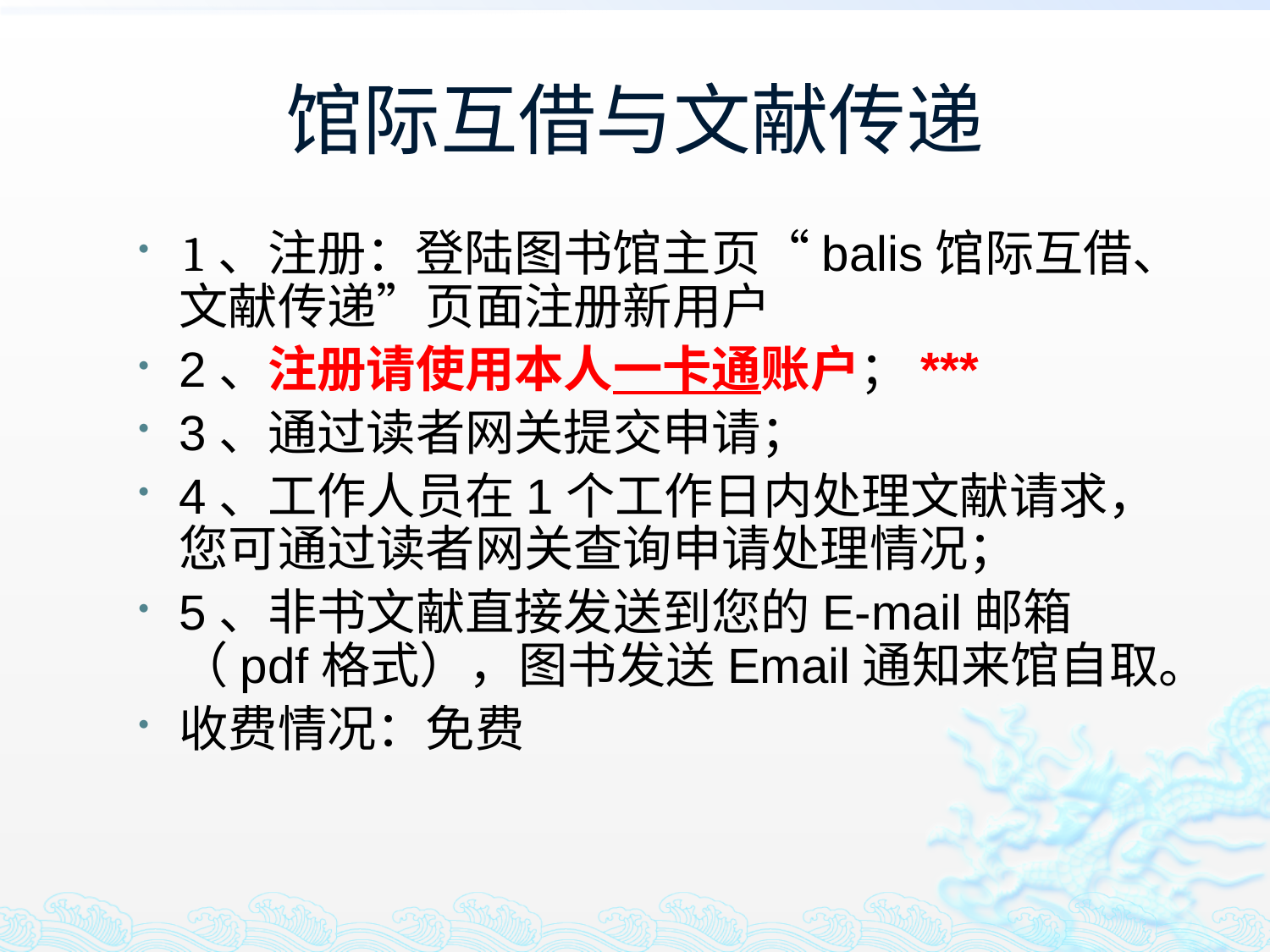

# 馆际互借与文献传递
1、注册：登陆图书馆主页“balis馆际互借、文献传递”页面注册新用户
2、注册请使用本人一卡通账户；***
3、通过读者网关提交申请；
4、工作人员在1个工作日内处理文献请求，您可通过读者网关查询申请处理情况；
5、非书文献直接发送到您的E-mail邮箱（pdf格式），图书发送Email通知来馆自取。
收费情况：免费